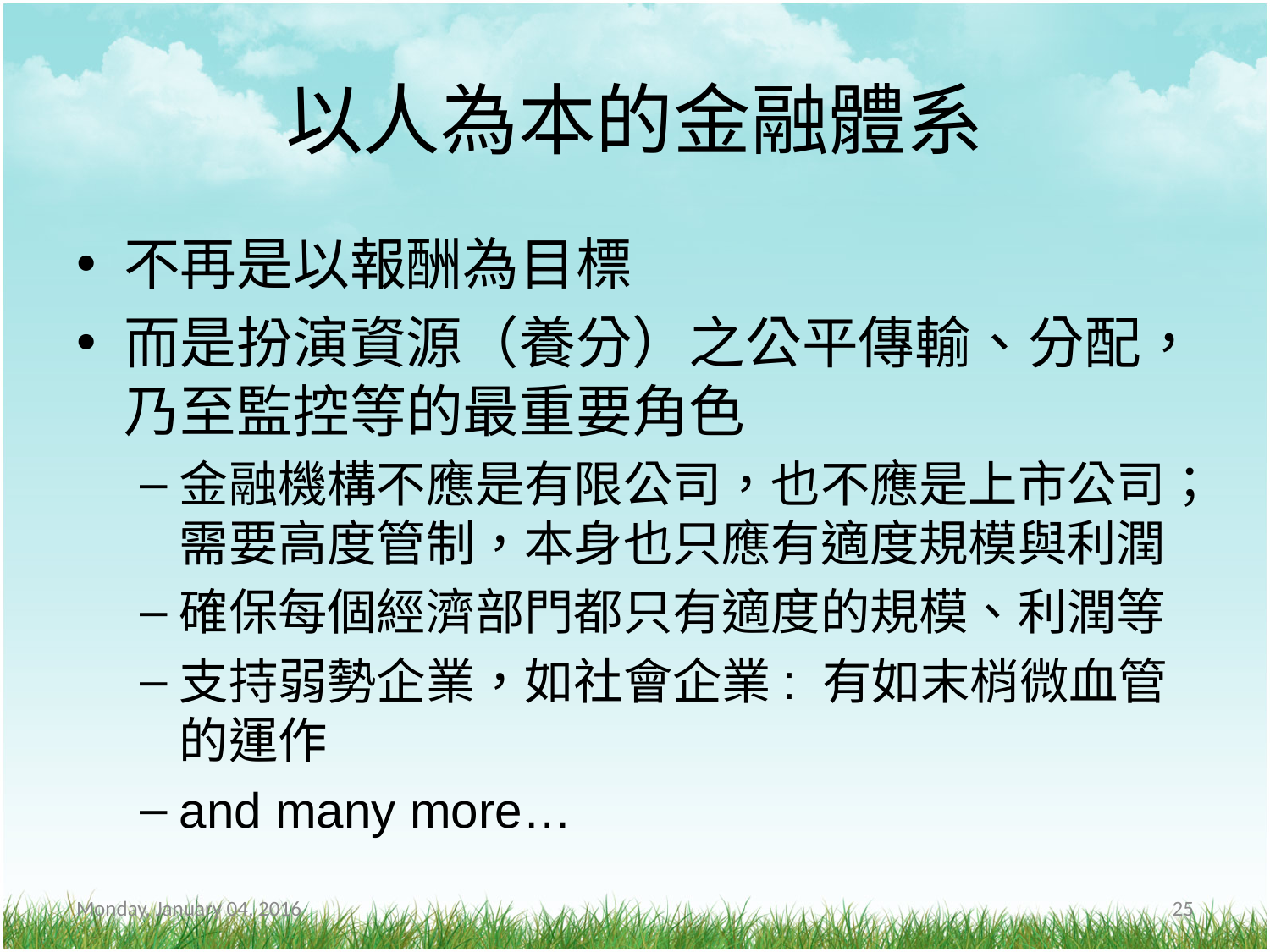

# 以人為本的金融體系
不再是以報酬為目標
而是扮演資源（養分）之公平傳輸、分配，乃至監控等的最重要角色
金融機構不應是有限公司，也不應是上市公司；需要高度管制，本身也只應有適度規模與利潤
確保每個經濟部門都只有適度的規模、利潤等
支持弱勢企業，如社會企業: 有如末梢微血管的運作
and many more…

Monday, January 04, 2016

25